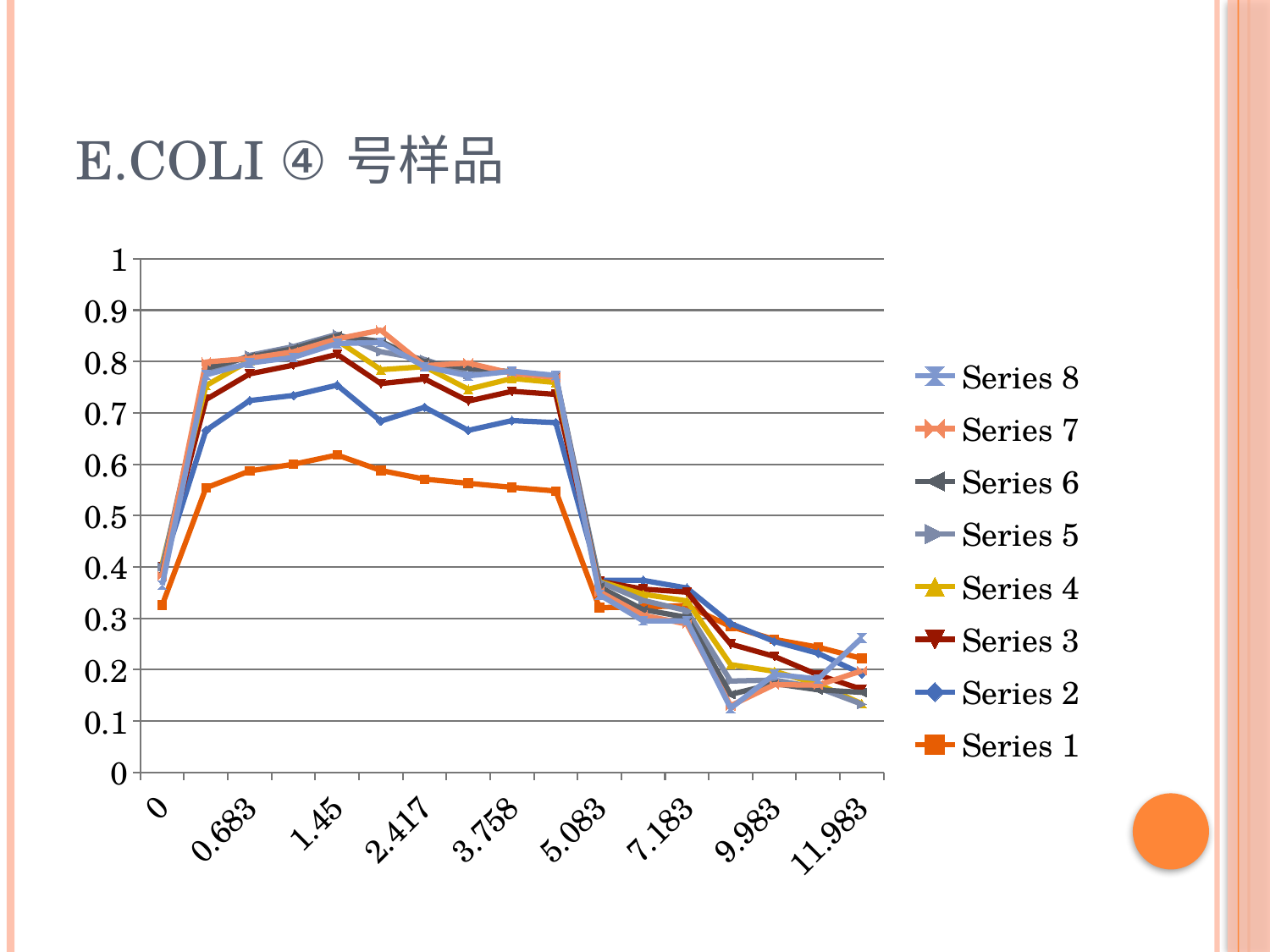

# E.coli ④号样品

### Chart

| Category | Series 1 | Series 2 | Series 3 | Series 4 | Series 5 | Series 6 | Series 7 | Series 8 |
|---|---|---|---|---|---|---|---|---|
| 0 | 0.3260000000000002 | 0.072 | 0.0030000000000000014 | 0.005000000000000003 | -0.006000000000000003 | -0.012 | -0.005000000000000003 | -0.018 |
| 0.38300000000000017 | 0.554 | 0.112 | 0.060000000000000026 | 0.027000000000000014 | 0.025 | 0.009000000000000003 | 0.012 | -0.025 |
| 0.68300000000000005 | 0.587 | 0.137 | 0.052 | 0.026 | 0.010000000000000005 | -0.0030000000000000014 | -0.0030000000000000014 | -0.009000000000000003 |
| 1.0329999999999993 | 0.6000000000000003 | 0.134 | 0.05900000000000002 | 0.025 | 0.010999999999999998 | -0.004000000000000003 | -0.006000000000000003 | -0.010999999999999998 |
| 1.45 | 0.6180000000000003 | 0.136 | 0.060000000000000026 | 0.027000000000000014 | 0.012 | -0.0030000000000000014 | -0.006000000000000003 | -0.009000000000000003 |
| 1.9500000000000006 | 0.588 | 0.096 | 0.07300000000000001 | 0.027000000000000014 | 0.03500000000000001 | 0.02000000000000001 | 0.022 | -0.024 |
| 2.4169999999999985 | 0.571 | 0.14 | 0.055000000000000014 | 0.024 | 0.014 | -0.005000000000000003 | -0.007000000000000003 | -0.0020000000000000013 |
| 3.05 | 0.563 | 0.10299999999999998 | 0.05700000000000002 | 0.023 | 0.029 | 0.012 | 0.010000000000000005 | -0.025 |
| 3.758 | 0.555 | 0.13 | 0.05700000000000002 | 0.025 | 0.014 | -0.0010000000000000007 | -0.0030000000000000014 | 0.004000000000000003 |
| 4.383 | 0.548 | 0.133 | 0.055000000000000014 | 0.023 | 0.012 | 0.0 | -0.0020000000000000013 | 0.004000000000000003 |
| 5.0830000000000002 | 0.3210000000000002 | 0.05300000000000001 | -0.0020000000000000013 | 0.0 | -0.0010000000000000007 | -0.010000000000000005 | -0.009000000000000003 | -0.006000000000000003 |
| 5.9829999999999997 | 0.3220000000000002 | 0.052 | -0.017 | -0.010000000000000005 | -0.012 | -0.018 | -0.010999999999999998 | -0.010999999999999998 |
| 7.1829999999999972 | 0.3250000000000002 | 0.034 | -0.008000000000000007 | -0.017 | -0.01900000000000001 | -0.012999999999999998 | -0.012999999999999998 | 0.006000000000000003 |
| 8.4550000000000054 | 0.28400000000000014 | 0.006000000000000003 | -0.04000000000000002 | -0.04000000000000002 | -0.03200000000000002 | -0.026 | -0.022 | -0.005000000000000003 |
| 9.9830000000000005 | 0.259 | -0.004000000000000003 | -0.029 | -0.029 | -0.017 | -0.007000000000000003 | -0.0020000000000000013 | 0.02000000000000001 |
| 10.983000000000002 | 0.24400000000000008 | -0.012 | -0.04200000000000002 | -0.018 | -0.007000000000000003 | -0.004000000000000003 | 0.009000000000000003 | 0.012 |
| 11.983000000000002 | 0.222 | -0.030000000000000002 | -0.030000000000000002 | -0.028 | -0.0010000000000000007 | 0.023 | 0.04200000000000002 | 0.06400000000000004 |